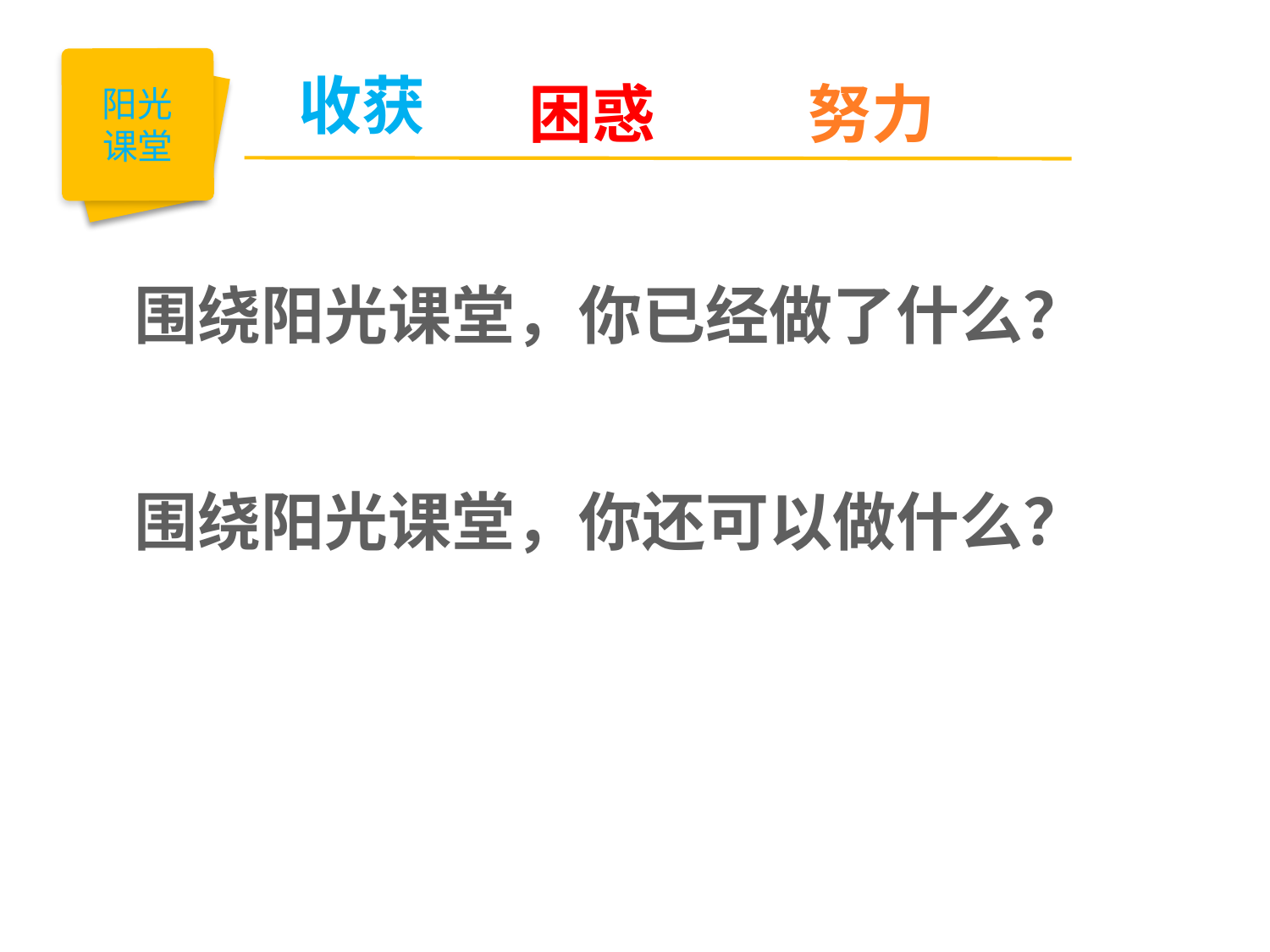

# 目录
阳光
课堂

收获
困惑
努力
围绕阳光课堂，你已经做了什么？
围绕阳光课堂，你还可以做什么？